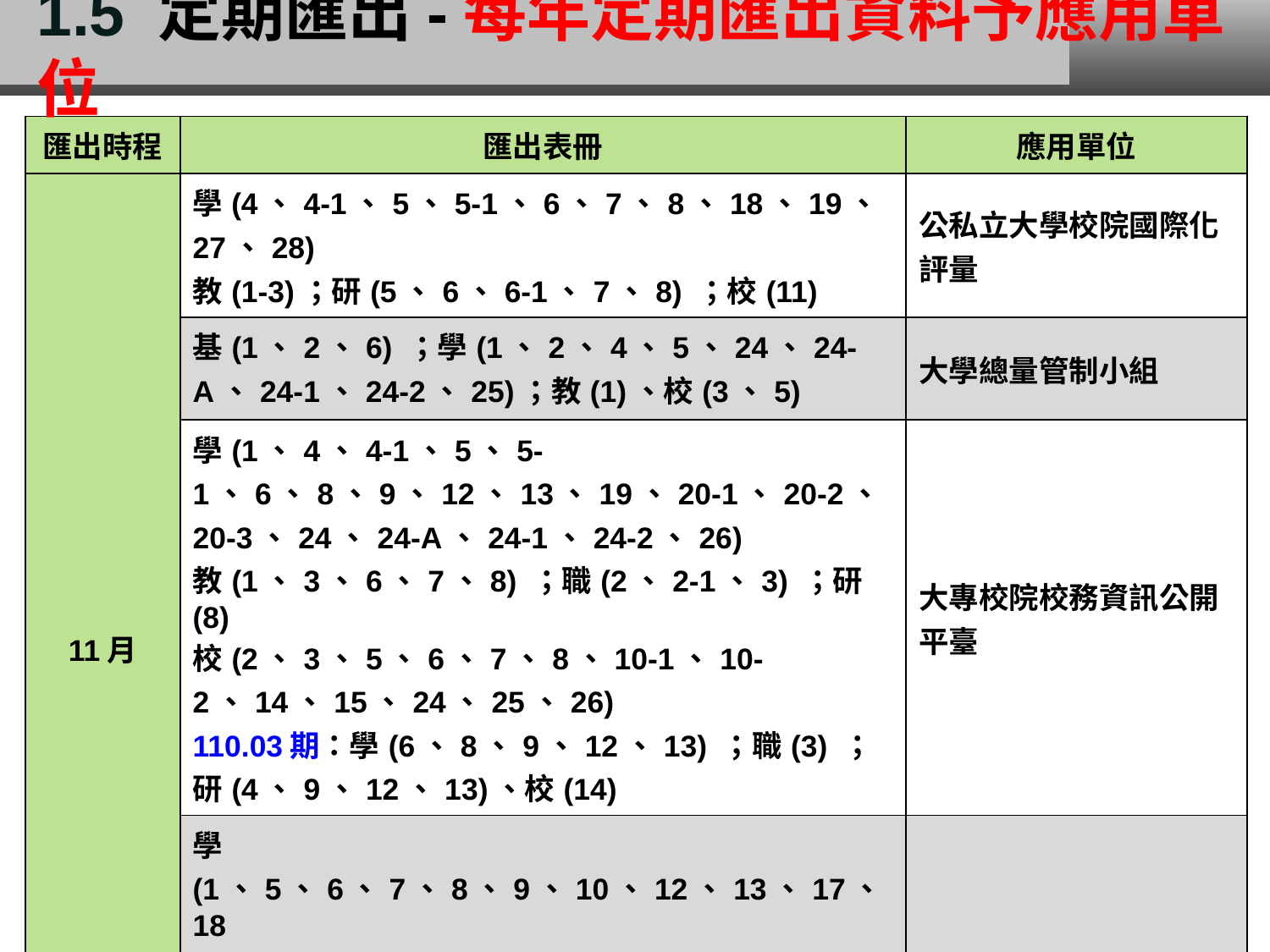

# 1.5 定期匯出-每年定期匯出資料予應用單位
| 匯出時程 | 匯出表冊 | 應用單位 |
| --- | --- | --- |
| 11月 | 學(4、4-1、5、5-1、6、7、8、18、19、27、28) 教(1-3)；研(5、6、6-1、7、8) ；校(11) | 公私立大學校院國際化評量 |
|  | 基(1、2、6) ；學(1、2、4、5、24、24-A、24-1、24-2、25)；教(1)、校(3、5) | 大學總量管制小組 |
|  | 學(1、4、4-1、5、5-1、6、8、9、12、13、19、20-1、20-2、20-3、24、24-A、24-1、24-2、26) 教(1、3、6、7、8) ；職(2、2-1、3) ；研(8) 校(2、3、5、6、7、8、10-1、10-2、14、15、24、25、26) 110.03期：學(6、8、9、12、13) ；職(3) ；研(4、9、12、13)、校(14) | 大專校院校務資訊公開平臺 |
|  | 學(1、5、6、7、8、9、10、12、13、17、18 、19、20-1、23、23-1、25、26、29) 教(1) ；職(4、5) ；研(5、6、8) 校(8、9、10-1) ；財(24) 110.03期：研(3、9、12、13、16、18) | 高教深耕計畫小組 |